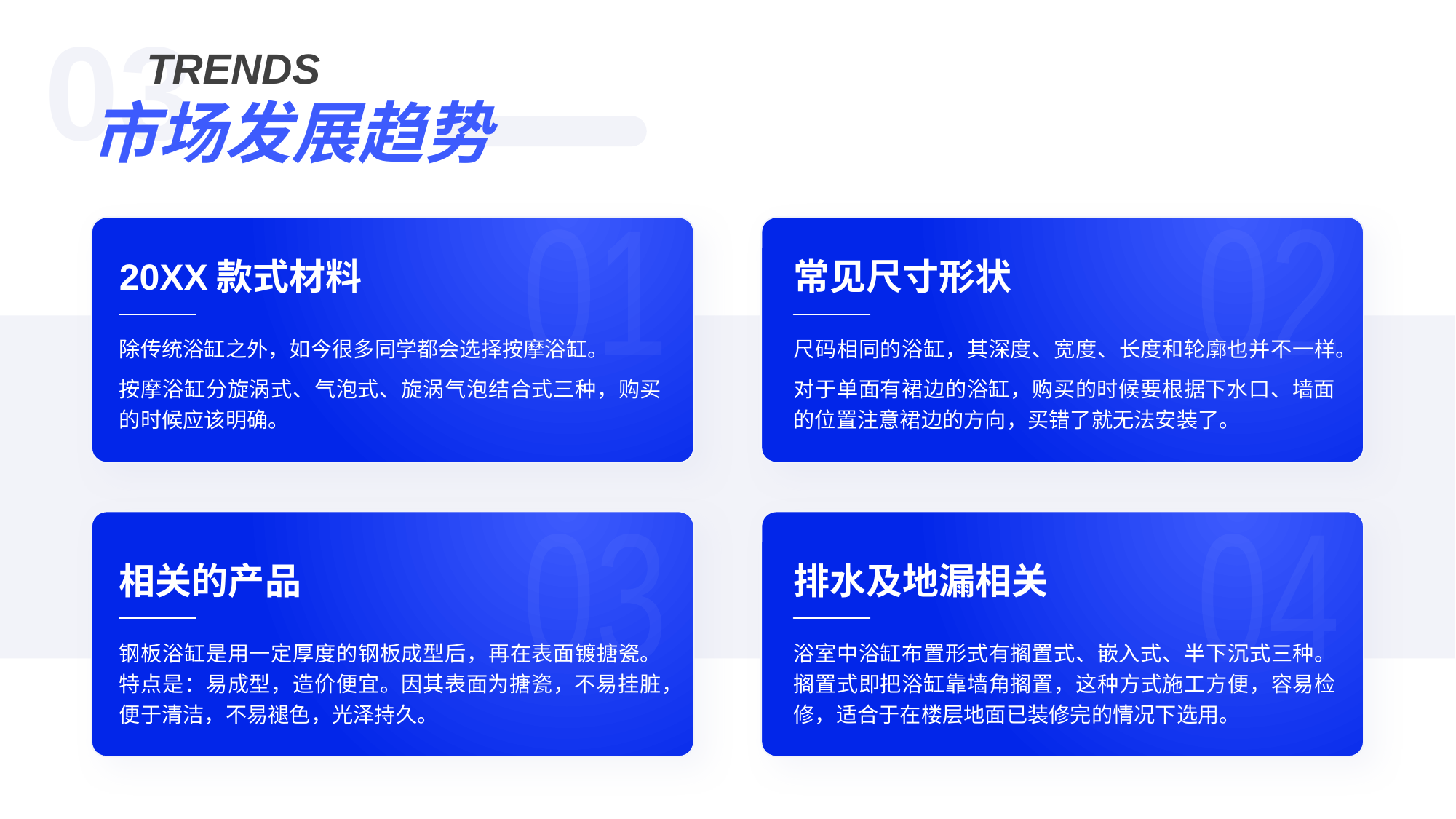

03
TRENDS
市场发展趋势

01
02
20XX款式材料
常见尺寸形状
除传统浴缸之外，如今很多同学都会选择按摩浴缸。
按摩浴缸分旋涡式、气泡式、旋涡气泡结合式三种，购买的时候应该明确。
尺码相同的浴缸，其深度、宽度、长度和轮廓也并不一样。
对于单面有裙边的浴缸，购买的时候要根据下水口、墙面的位置注意裙边的方向，买错了就无法安装了。

03
04
相关的产品
排水及地漏相关
钢板浴缸是用一定厚度的钢板成型后，再在表面镀搪瓷。特点是：易成型，造价便宜。因其表面为搪瓷，不易挂脏，便于清洁，不易褪色，光泽持久。
浴室中浴缸布置形式有搁置式、嵌入式、半下沉式三种。搁置式即把浴缸靠墙角搁置，这种方式施工方便，容易检修，适合于在楼层地面已装修完的情况下选用。